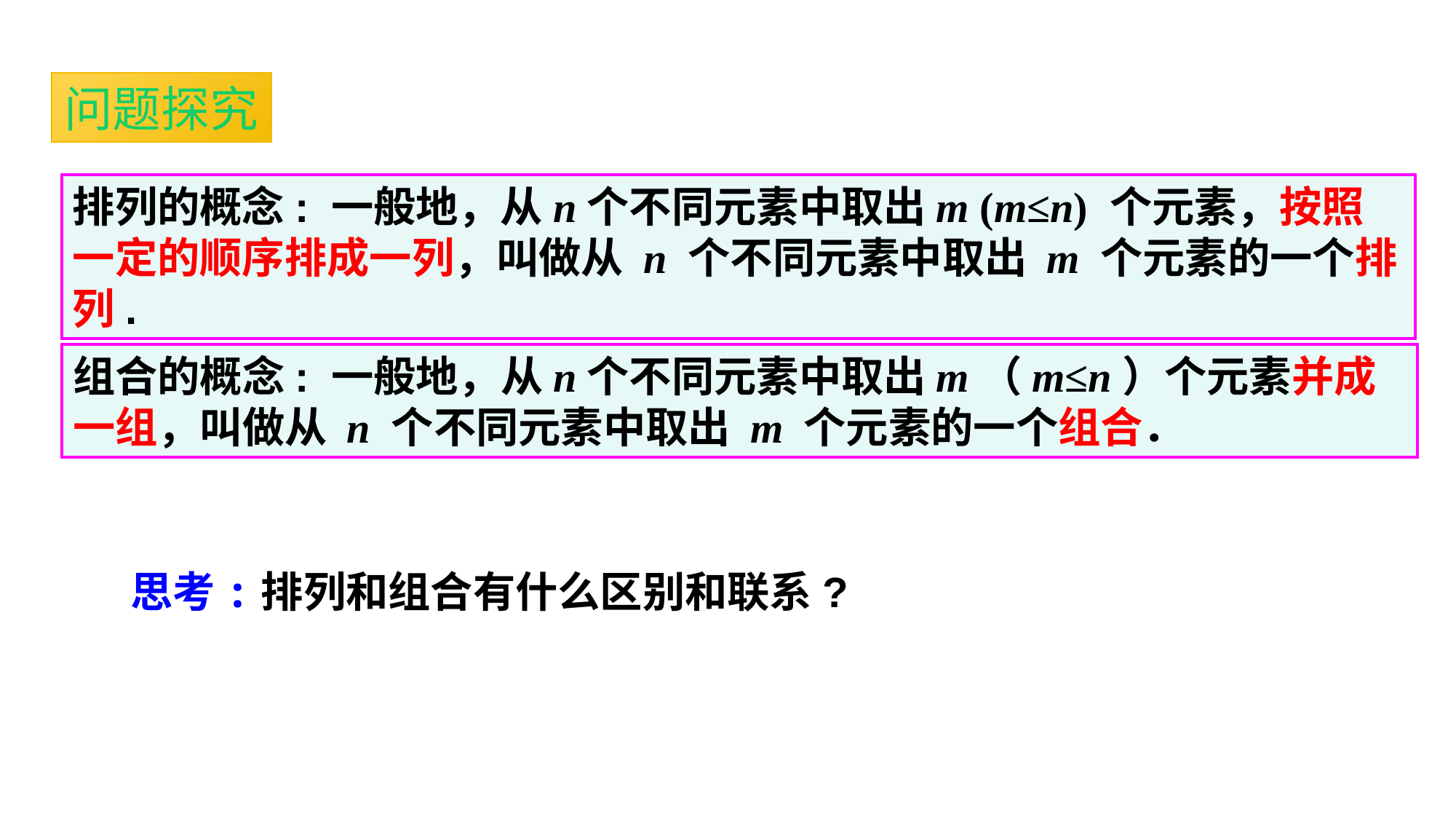

问题探究
排列的概念: 一般地，从n个不同元素中取出m (m≤n) 个元素，按照一定的顺序排成一列，叫做从 n 个不同元素中取出 m 个元素的一个排列.
组合的概念: 一般地，从n个不同元素中取出m（m≤n）个元素并成一组，叫做从 n 个不同元素中取出 m 个元素的一个组合．
思考:排列和组合有什么区别和联系?